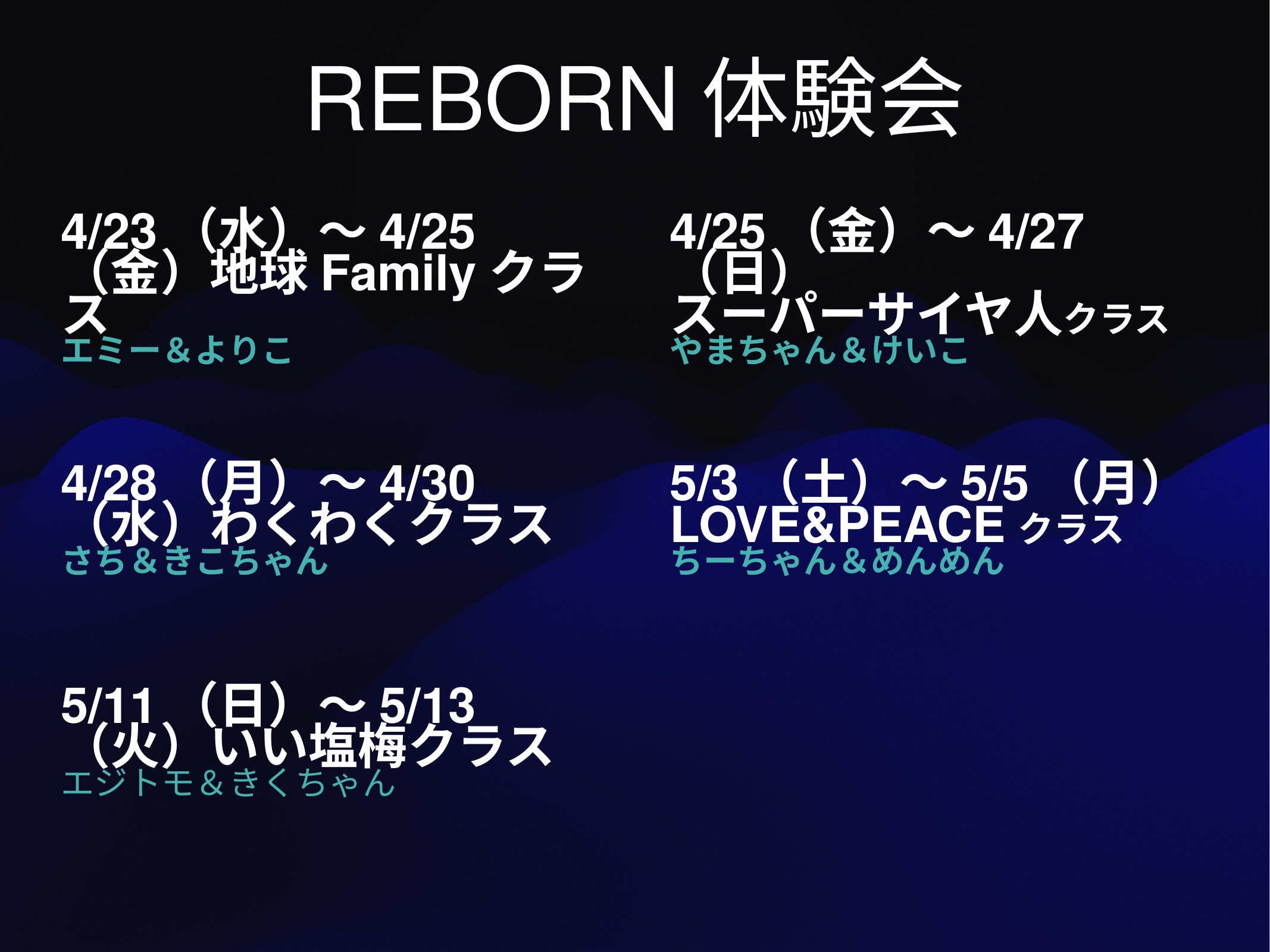

REBORN体験会
4/23（水）～4/25（金）地球Familyクラス
エミー＆よりこ
4/25（金）～4/27（日）
スーパーサイヤ人クラス
やまちゃん＆けいこ
4/28（月）～4/30（水）わくわくクラス
さち＆きこちゃん
5/3（土）～5/5（月）
LOVE&PEACEクラス
ちーちゃん＆めんめん
5/11（日）～5/13（火）いい塩梅クラス
エジトモ＆きくちゃん